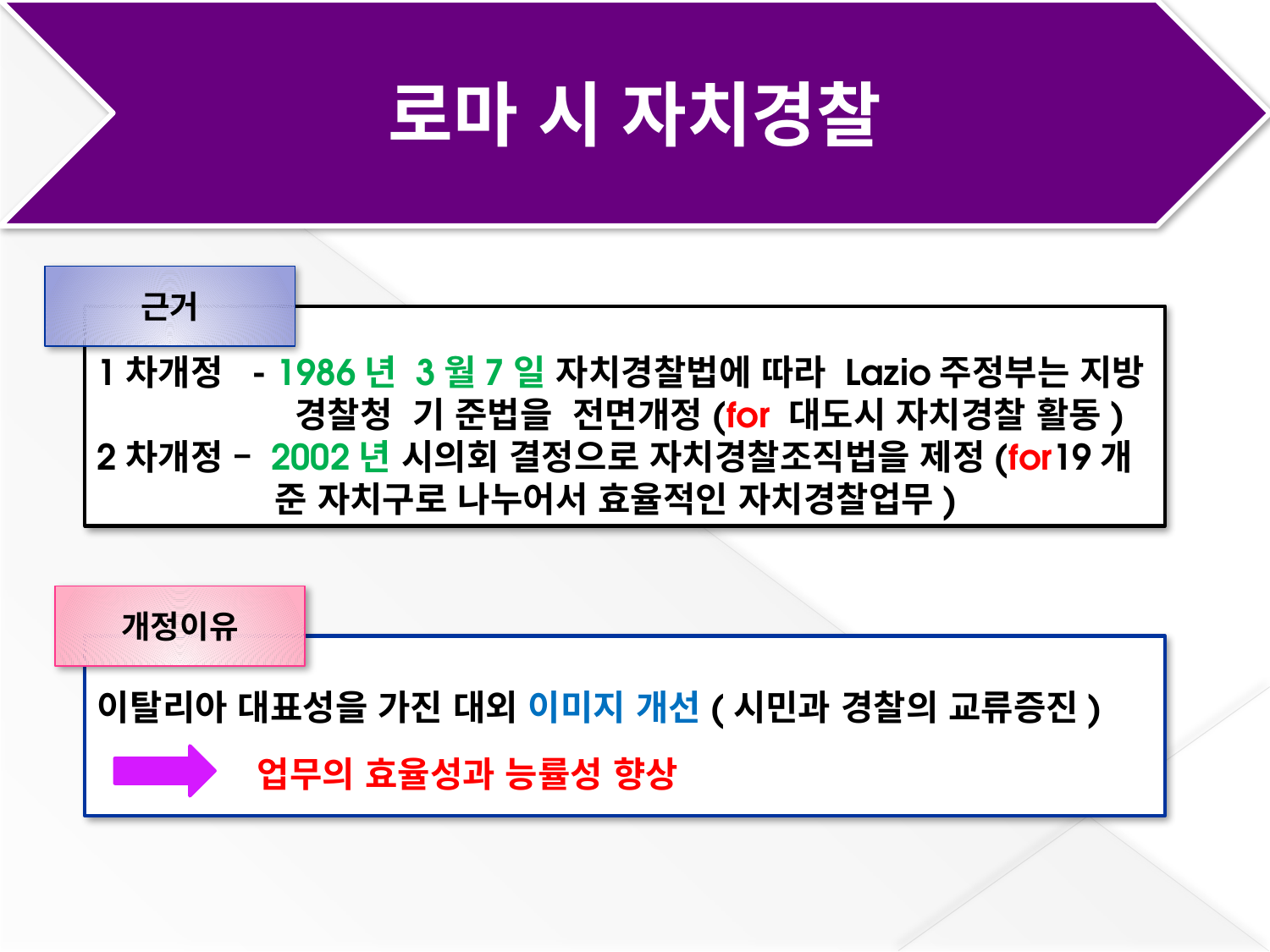

로마 시 자치경찰
#

근거

1차개정  - 1986년 3월7일 자치경찰법에 따라 Lazio주정부는 지방
                   경찰청  기 준법을  전면개정(for 대도시 자치경찰 활동)
2차개정 – 2002년 시의회 결정으로 자치경찰조직법을 제정(for19개
                 준 자치구로 나누어서 효율적인 자치경찰업무)
개정이유
이탈리아 대표성을 가진 대외 이미지 개선(시민과 경찰의 교류증진)

업무의 효율성과 능률성 향상